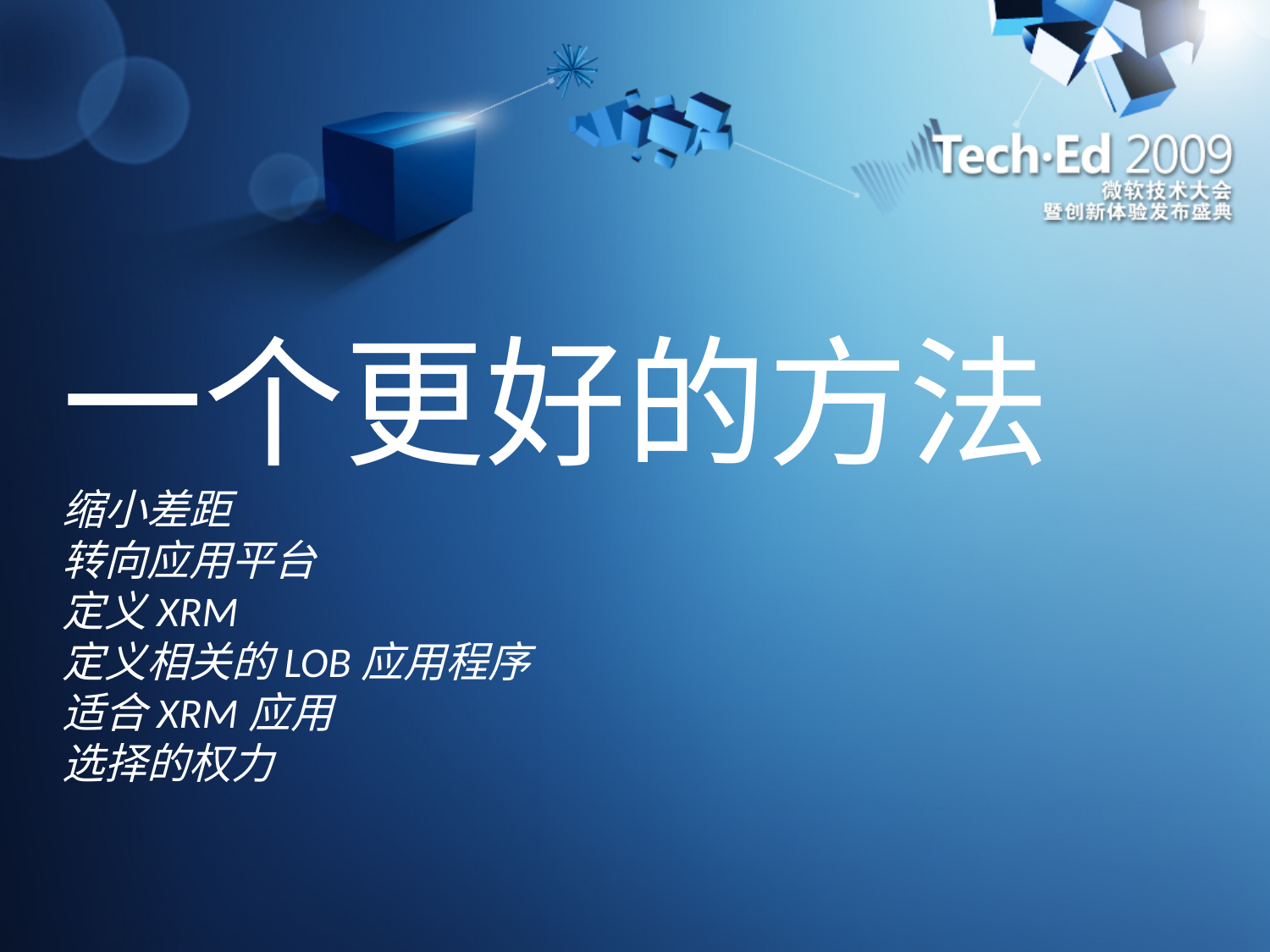

# 一个更好的方法 缩小差距 转向应用平台 定义XRM 定义相关的LOB应用程序 适合XRM应用 选择的权力